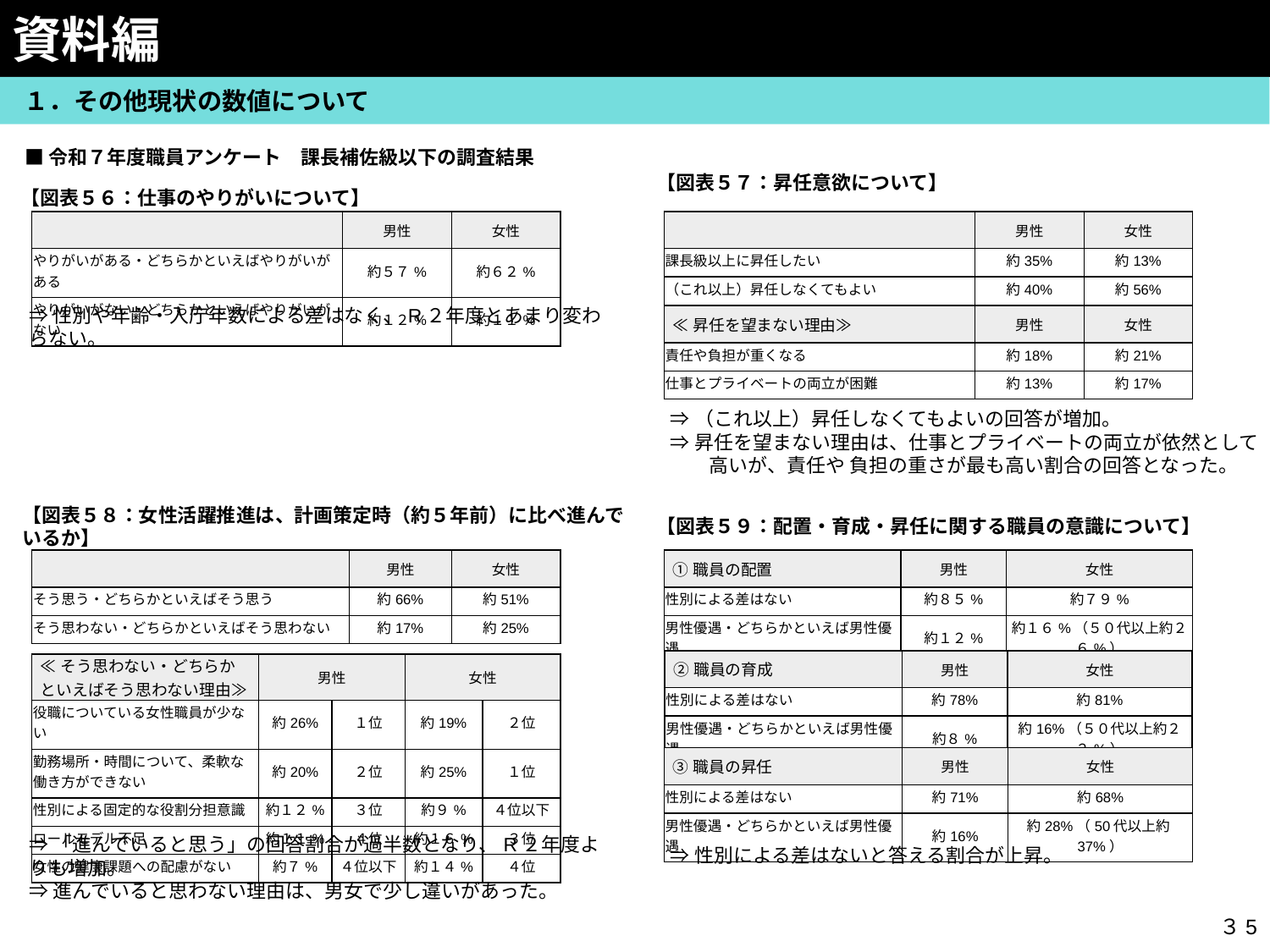

資料編
　１．その他現状の数値について

■令和７年度職員アンケート　課長補佐級以下の調査結果
【図表５７：昇任意欲について】
【図表５６：仕事のやりがいについて】
|  | 男性 | 女性 |
| --- | --- | --- |
| やりがいがある・どちらかといえばやりがいがある | 約５７% | 約６２% |
| やりがいがない・どちらかといえばやりがいがない | 約１２% | 約１１% |
|  | 男性 | 女性 |
| --- | --- | --- |
| 課長級以上に昇任したい | 約35% | 約13% |
| （これ以上）昇任しなくてもよい | 約40% | 約56% |
⇒性別や年齢・入庁年数による差はなく、R２年度とあまり変わらない。
| ≪昇任を望まない理由≫ | 男性 | 女性 |
| --- | --- | --- |
| 責任や負担が重くなる | 約18% | 約21% |
| 仕事とプライベートの両立が困難 | 約13% | 約17% |

⇒（これ以上）昇任しなくてもよいの回答が増加。
⇒昇任を望まない理由は、仕事とプライベートの両立が依然として
　　高いが、責任や 負担の重さが最も高い割合の回答となった。

【図表５９：配置・育成・昇任に関する職員の意識について】
【図表５８：女性活躍推進は、計画策定時（約５年前）に比べ進んでいるか】
|  | 男性 | 女性 |
| --- | --- | --- |
| そう思う・どちらかといえばそう思う | 約66% | 約51% |
| そう思わない・どちらかといえばそう思わない | 約17% | 約25% |
| ①職員の配置 | 男性 | 女性 |
| --- | --- | --- |
| 性別による差はない | 約８５% | 約７９% |
| 男性優遇・どちらかといえば男性優遇 | 約１２% | 約１６%（５０代以上約２６%） |
| ②職員の育成 | 男性 | 女性 |
| --- | --- | --- |
| 性別による差はない | 約78% | 約81% |
| 男性優遇・どちらかといえば男性優遇 | 約８% | 約16%（５０代以上約２２%） |
| ≪そう思わない・どちらかといえばそう思わない理由≫ | 男性 |  | 女性 |  |
| --- | --- | --- | --- | --- |
| 役職についている女性職員が少ない | 約26% | １位 | 約19% | ２位 |
| 勤務場所・時間について、柔軟な働き方ができない | 約20% | ２位 | 約25% | １位 |
| 性別による固定的な役割分担意識 | 約１２% | ３位 | 約９% | ４位以下 |
| ロールモデル不足 | 約１１% | ４位 | 約１６% | ３位 |
| 女性の健康課題への配慮がない | 約７% | ４位以下 | 約１４% | ４位 |
| ③職員の昇任 | 男性 | 女性 |
| --- | --- | --- |
| 性別による差はない | 約71% | 約68% |
| 男性優遇・どちらかといえば男性優遇 | 約16% | 約28%（50代以上約37%） |
⇒「進んでいると思う」の回答割合が過半数となり、R２年度よりも増加。
⇒進んでいると思わない理由は、男女で少し違いがあった。
⇒性別による差はないと答える割合が上昇。
３5